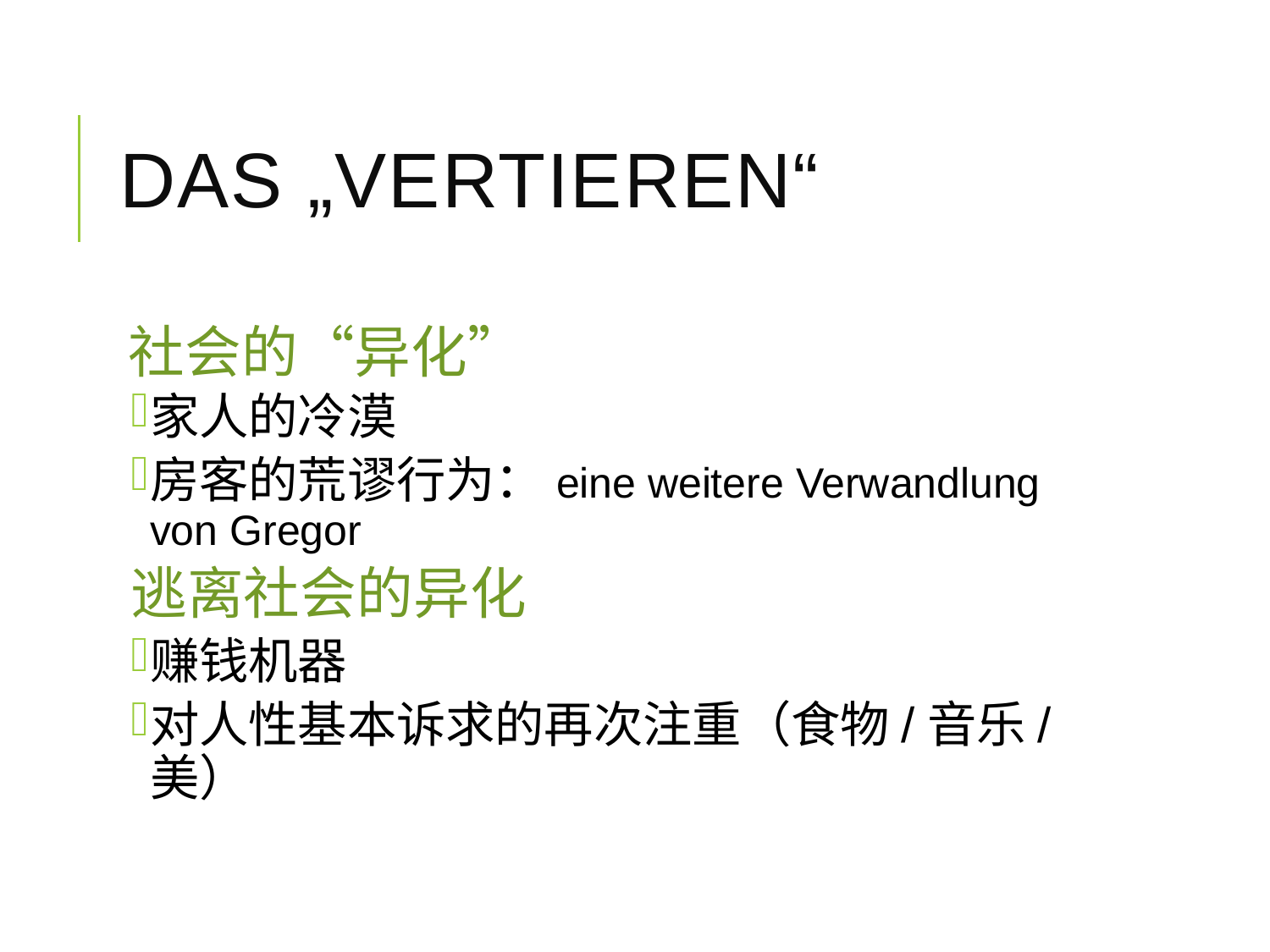

# das „Vertieren“
社会的“异化”
家人的冷漠
房客的荒谬行为：eine weitere Verwandlung von Gregor
逃离社会的异化
赚钱机器
对人性基本诉求的再次注重（食物/音乐/美）